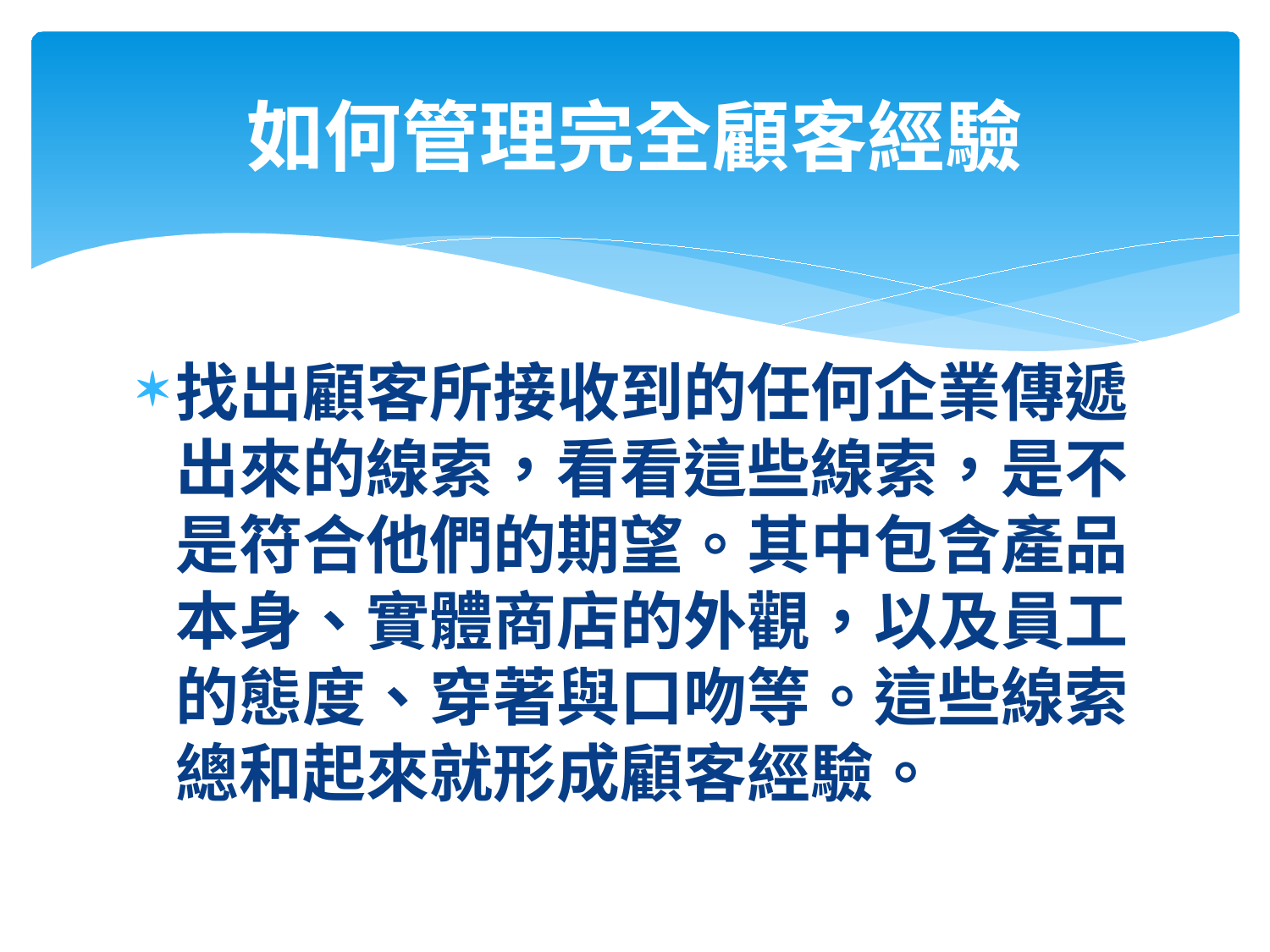

# 如何管理完全顧客經驗
找出顧客所接收到的任何企業傳遞出來的線索，看看這些線索，是不是符合他們的期望。其中包含產品本身、實體商店的外觀，以及員工的態度、穿著與口吻等。這些線索總和起來就形成顧客經驗。